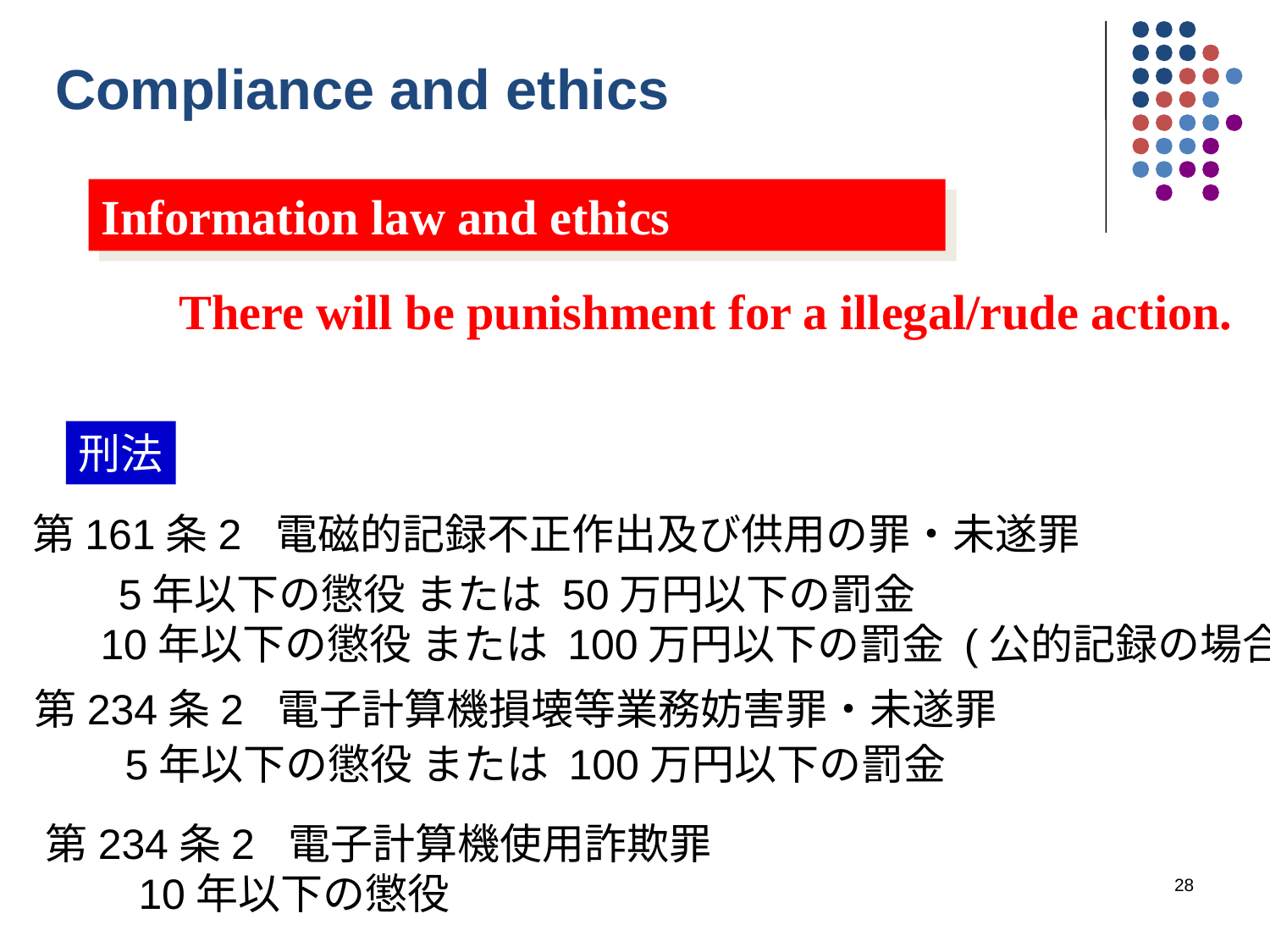

Compliance and ethics
Information law and ethics
There will be punishment for a illegal/rude action.
刑法
第161条2  電磁的記録不正作出及び供用の罪・未遂罪
5年以下の懲役 または 50万円以下の罰金
10年以下の懲役 または 100万円以下の罰金 (公的記録の場合)
第234条2  電子計算機損壊等業務妨害罪・未遂罪
5年以下の懲役 または 100万円以下の罰金
第234条2  電子計算機使用詐欺罪
10年以下の懲役
28